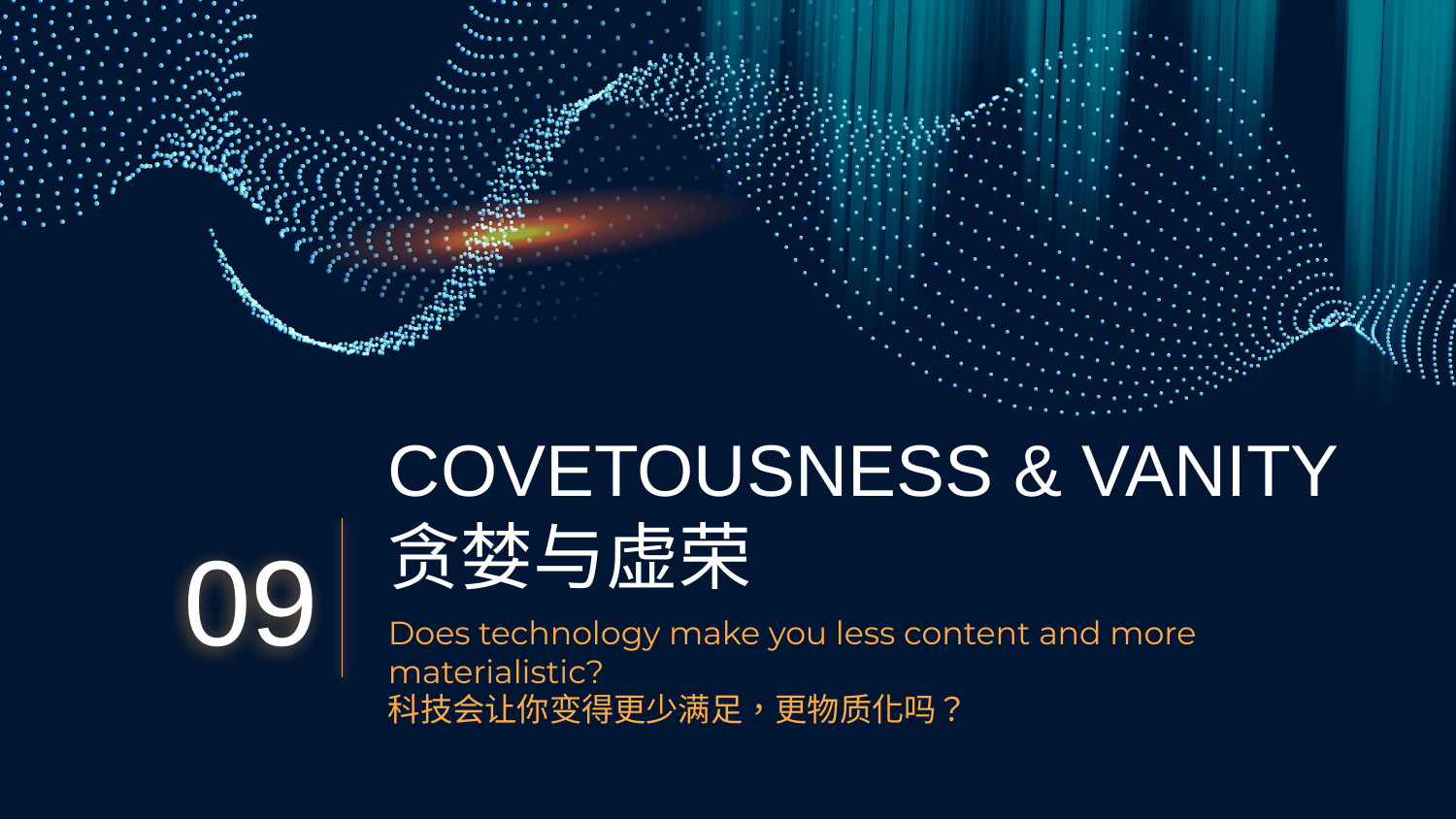

# COVETOUSNESS & VANITY 贪婪与虚荣
09
Does technology make you less content and more materialistic?
科技会让你变得更少满足，更物质化吗？